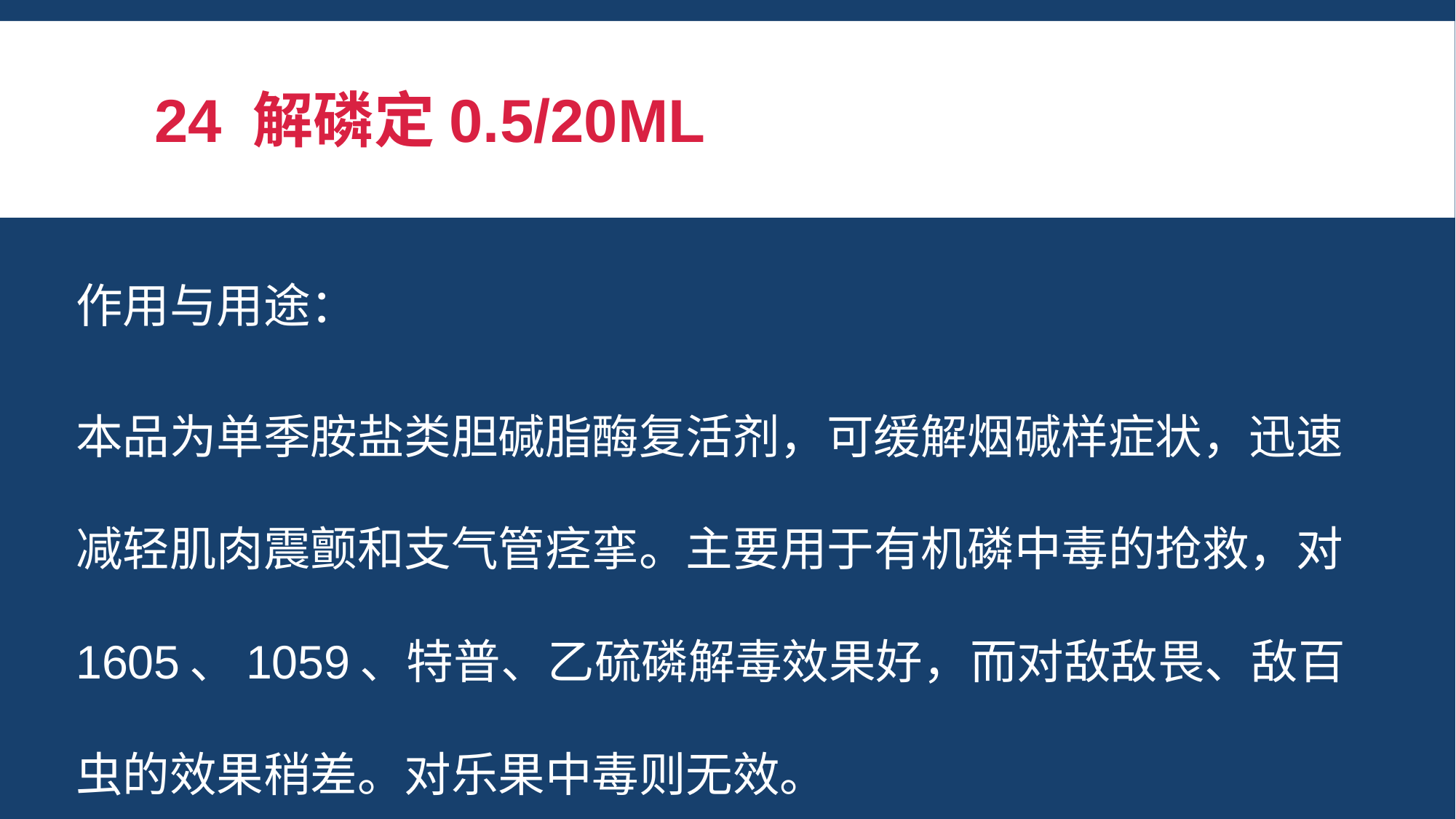

# 24 解磷定0.5/20ml
作用与用途：
本品为单季胺盐类胆碱脂酶复活剂，可缓解烟碱样症状，迅速减轻肌肉震颤和支气管痉挛。主要用于有机磷中毒的抢救，对1605、1059、特普、乙硫磷解毒效果好，而对敌敌畏、敌百虫的效果稍差。对乐果中毒则无效。